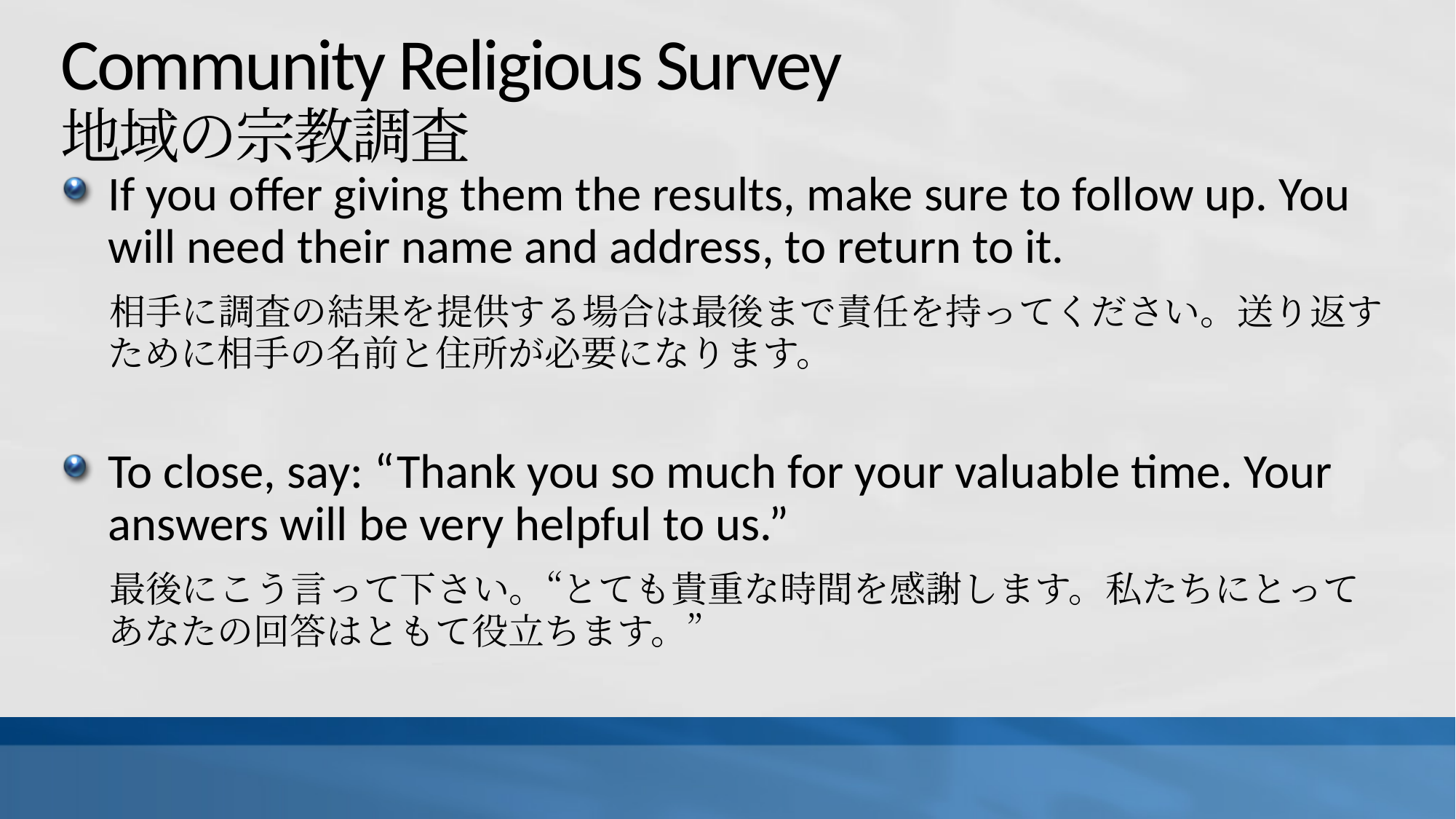

# Community Religious Survey 地域の宗教調査
If you offer giving them the results, make sure to follow up. You will need their name and address, to return to it.
　相手に調査の結果を提供する場合は最後まで責任を持ってください。送り返すために相手の名前と住所が必要になります。

To close, say: “Thank you so much for your valuable time. Your answers will be very helpful to us.”
　最後にこう言って下さい。“とても貴重な時間を感謝します。私たちにとってあなたの回答はともて役立ちます。”